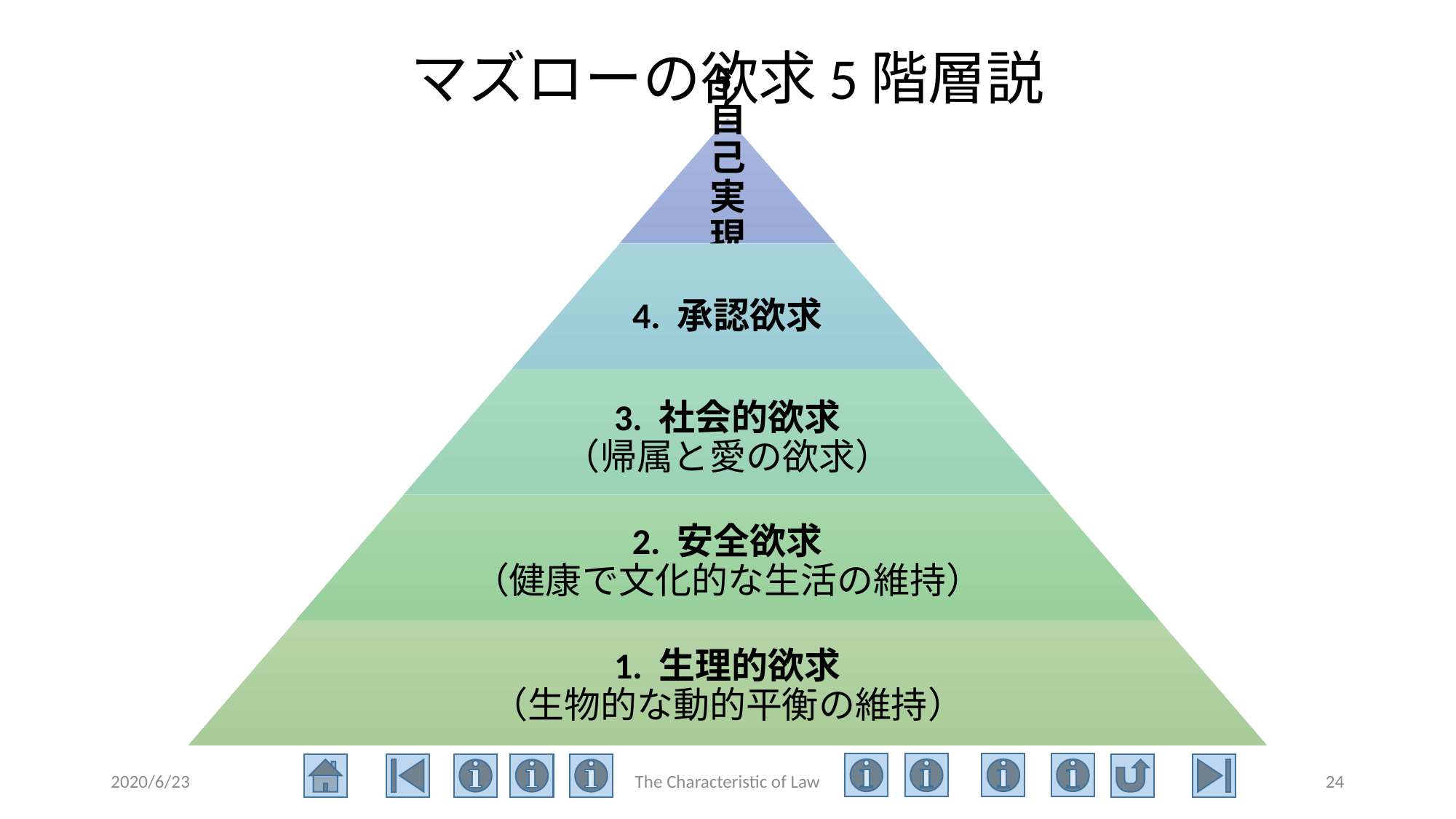

# マズローの欲求5階層説
5. 自己実現
の欲求
4. 承認欲求
3. 社会的欲求
（帰属と愛の欲求）
2. 安全欲求
（健康で文化的な生活の維持）
1. 生理的欲求
（生物的な動的平衡の維持）
2020/6/23
The Characteristic of Law
24